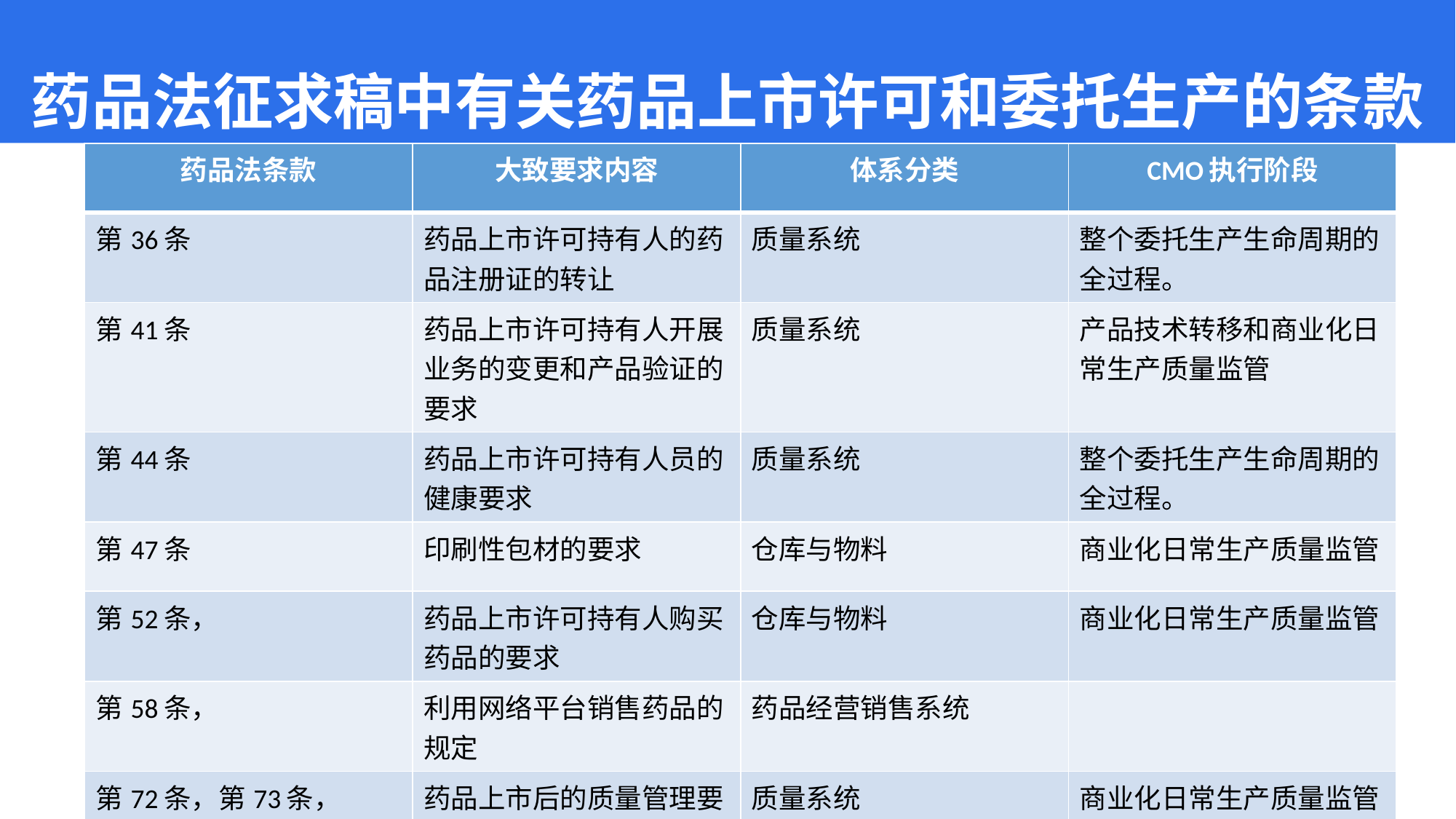

# 药品法征求稿中有关药品上市许可和委托生产的条款
| 药品法条款 | 大致要求内容 | 体系分类 | CMO执行阶段 |
| --- | --- | --- | --- |
| 第36条 | 药品上市许可持有人的药品注册证的转让 | 质量系统 | 整个委托生产生命周期的全过程。 |
| 第41条 | 药品上市许可持有人开展业务的变更和产品验证的要求 | 质量系统 | 产品技术转移和商业化日常生产质量监管 |
| 第44条 | 药品上市许可持有人员的健康要求 | 质量系统 | 整个委托生产生命周期的全过程。 |
| 第47条 | 印刷性包材的要求 | 仓库与物料 | 商业化日常生产质量监管 |
| 第52条， | 药品上市许可持有人购买药品的要求 | 仓库与物料 | 商业化日常生产质量监管 |
| 第58条， | 利用网络平台销售药品的规定 | 药品经营销售系统 |  |
| 第72条，第73条， 第74条，第75条， 第76条，第77条， | 药品上市后的质量管理要求。 | 质量系统 | 商业化日常生产质量监管 |
5